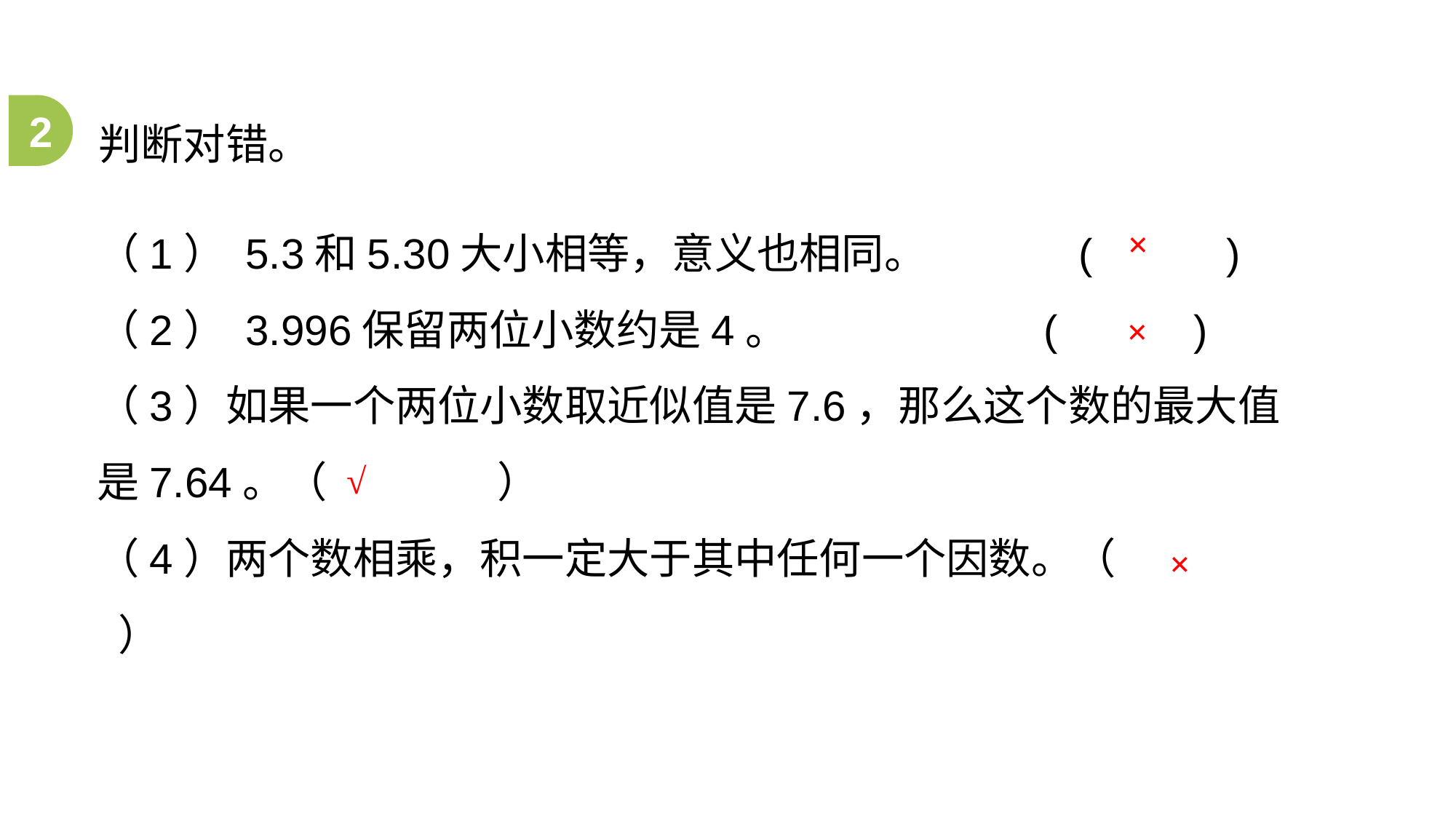

判断对错。
2
（1） 5.3和5.30大小相等，意义也相同。               (　   　)
（2） 3.996保留两位小数约是4。                          ( 　  　)
（3）如果一个两位小数取近似值是7.6，那么这个数的最大值是7.64。（        ）
（4）两个数相乘，积一定大于其中任何一个因数。（        ）
×
 ×
 √
 ×